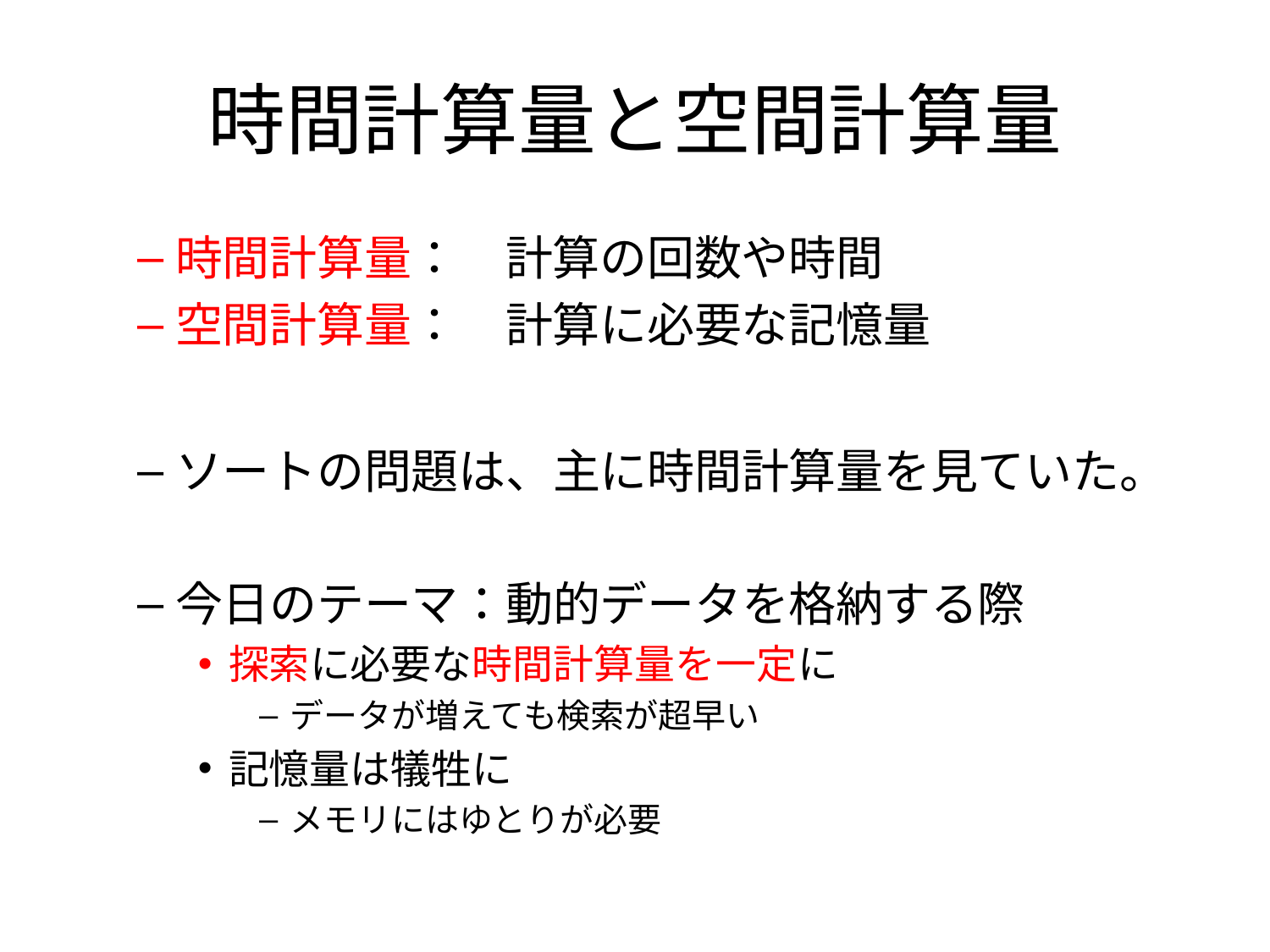

# 時間計算量と空間計算量
時間計算量：　計算の回数や時間
空間計算量：　計算に必要な記憶量

ソートの問題は、主に時間計算量を見ていた。

今日のテーマ：動的データを格納する際
探索に必要な時間計算量を一定に
データが増えても検索が超早い
記憶量は犠牲に
メモリにはゆとりが必要